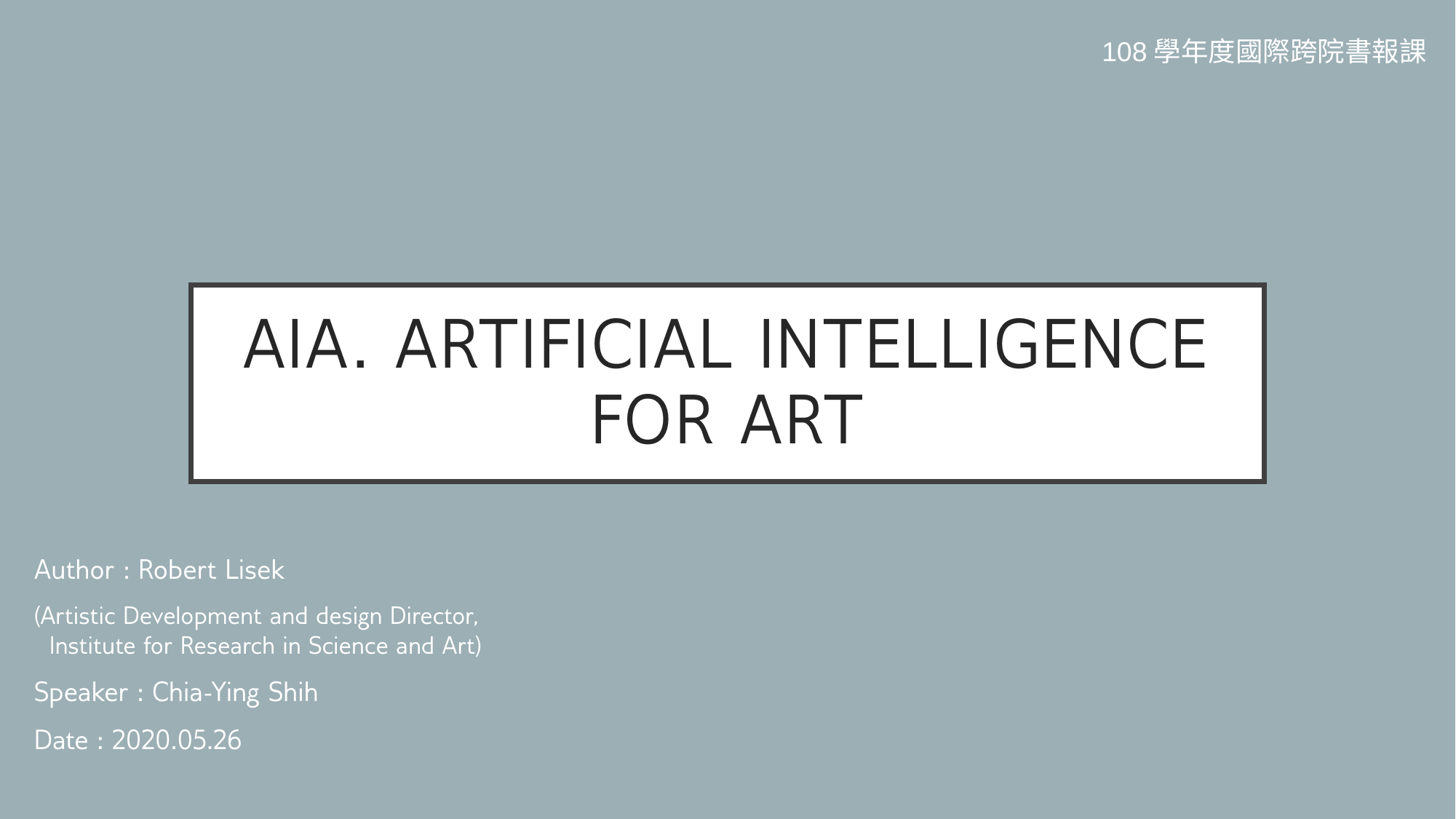

108學年度國際跨院書報課
# AIA. Artificial intelligence for art
Author : Robert Lisek
(Artistic Development and design Director,
  Institute for Research in Science and Art)
Speaker : Chia-Ying Shih
Date : 2020.05.26